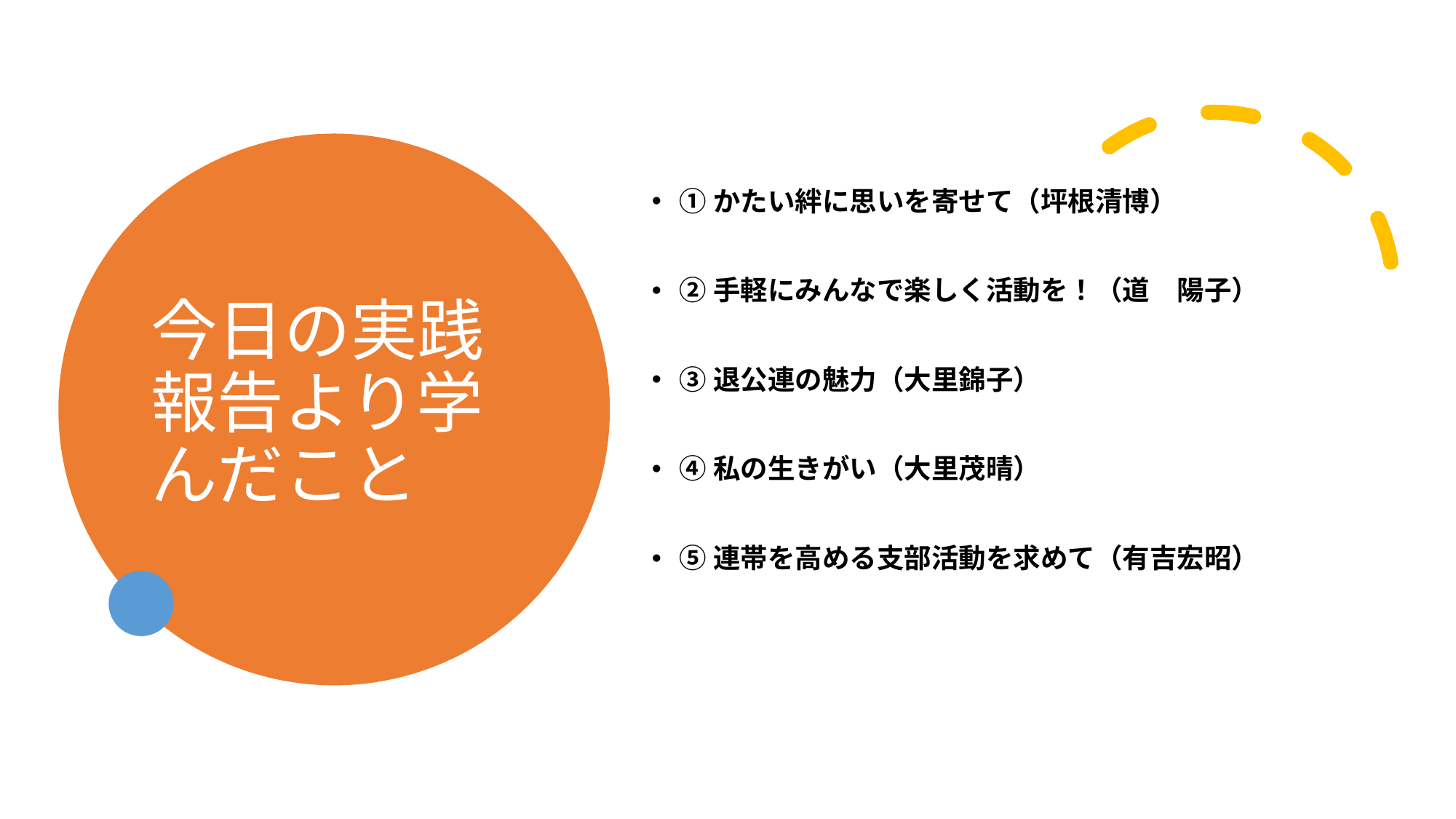

# 今日の実践報告より学んだこと
①かたい絆に思いを寄せて（坪根清博）

②手軽にみんなで楽しく活動を！（道　陽子）

③退公連の魅力（大里錦子）

④私の生きがい（大里茂晴）

⑤連帯を高める支部活動を求めて（有吉宏昭）